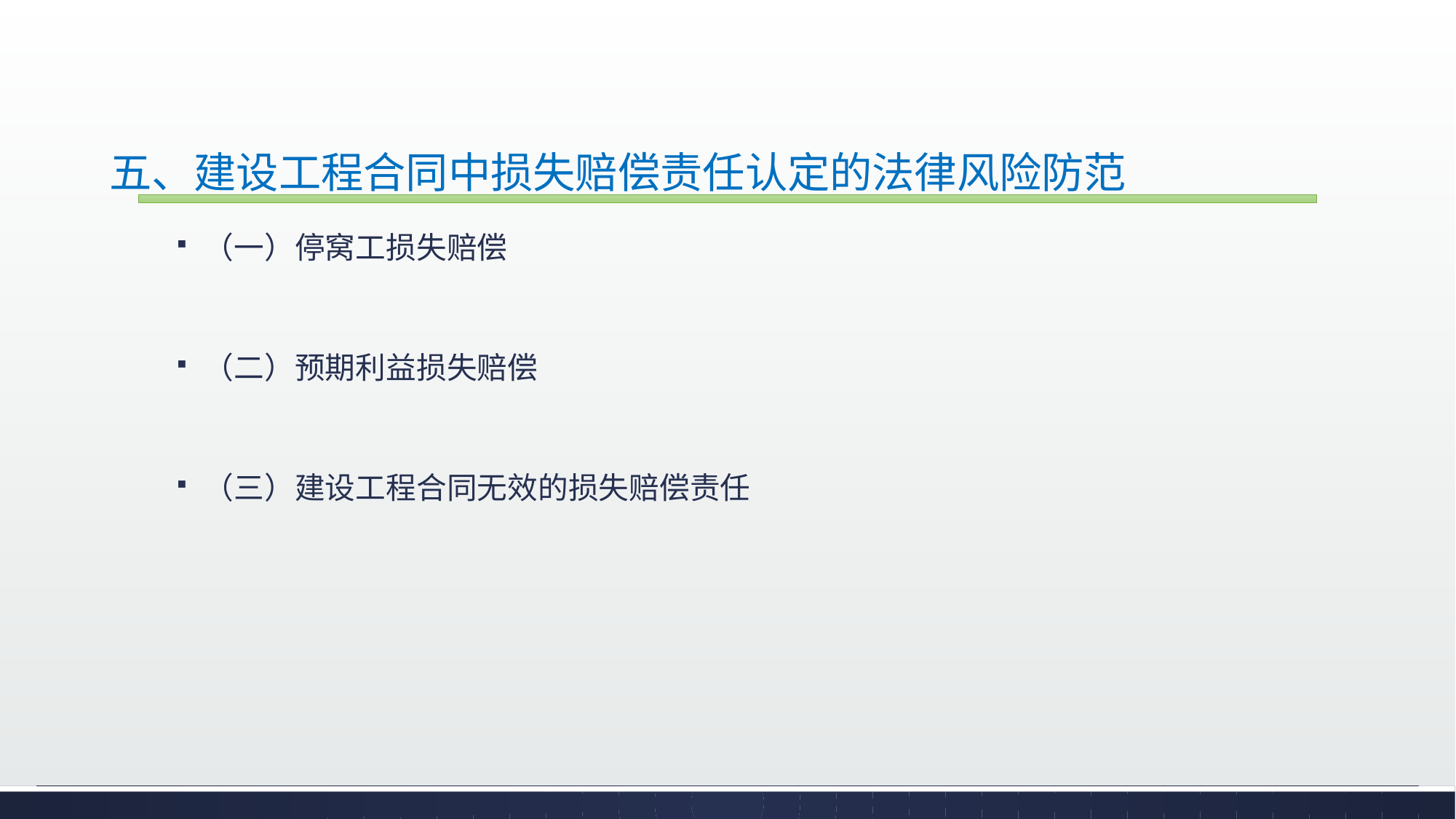

# 五、建设工程合同中损失赔偿责任认定的法律风险防范

（一）停窝工损失赔偿

（二）预期利益损失赔偿

（三）建设工程合同无效的损失赔偿责任